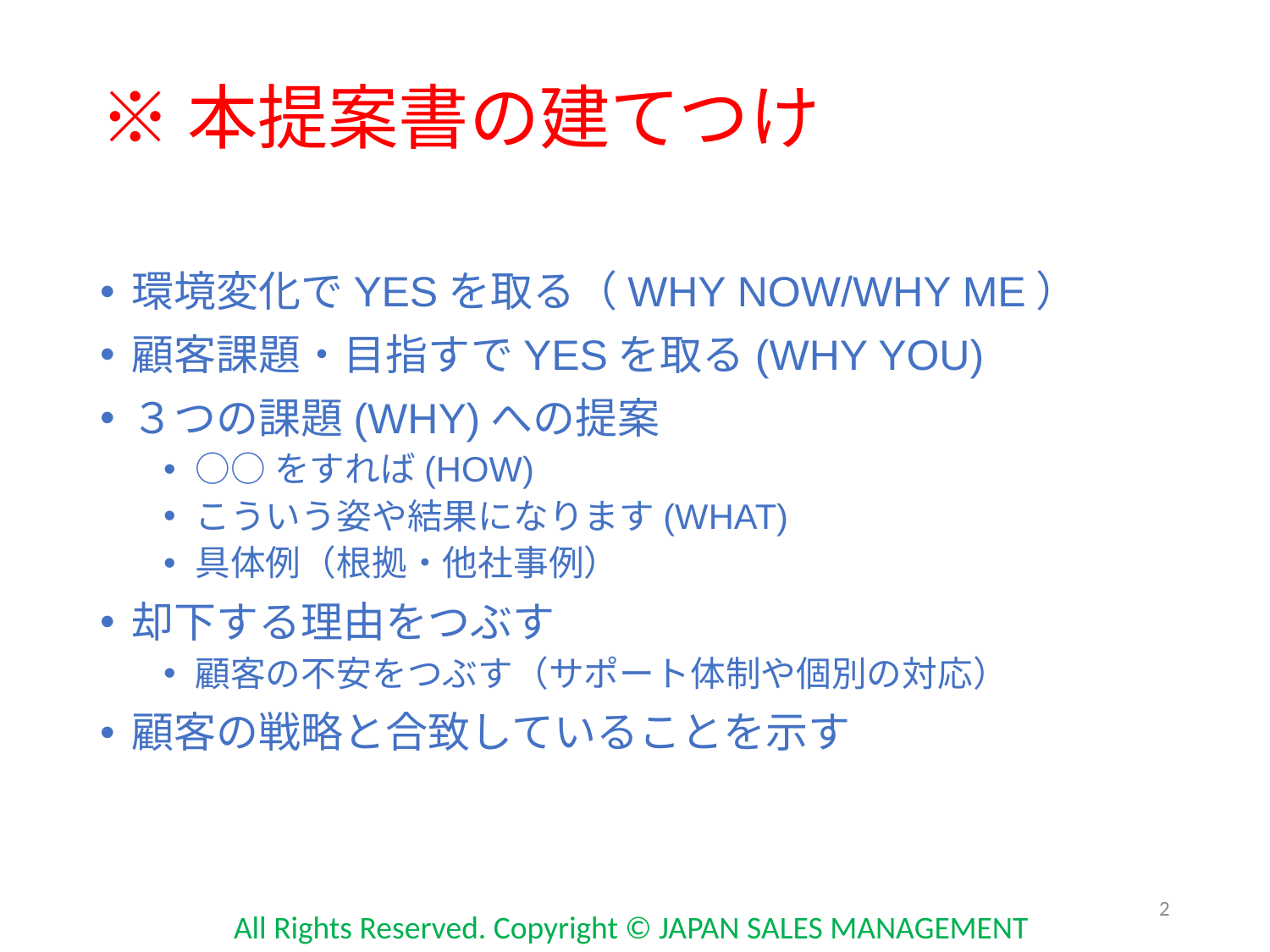

# ※本提案書の建てつけ
環境変化でYESを取る（WHY NOW/WHY ME）
顧客課題・目指すでYESを取る(WHY YOU)
３つの課題(WHY)への提案
○○をすれば(HOW)
こういう姿や結果になります(WHAT)
具体例（根拠・他社事例）
却下する理由をつぶす
顧客の不安をつぶす（サポート体制や個別の対応）
顧客の戦略と合致していることを示す

2